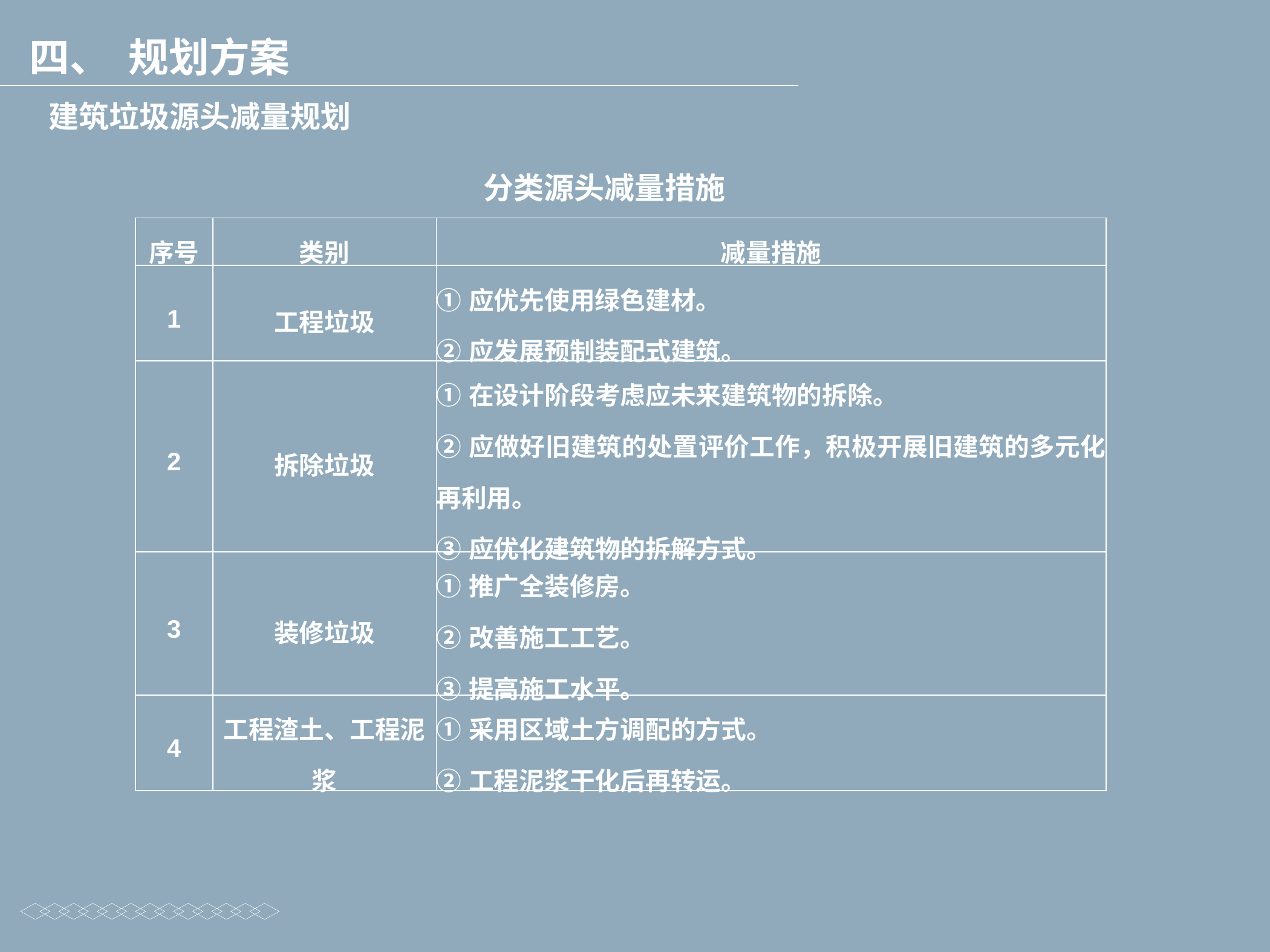

四、  规划方案
建筑垃圾源头减量规划
分类源头减量措施
| 序号 | 类别 | 减量措施 |
| --- | --- | --- |
| 1 | 工程垃圾 | ①应优先使用绿色建材。 ②应发展预制装配式建筑。 |
| 2 | 拆除垃圾 | ①在设计阶段考虑应未来建筑物的拆除。 ②应做好旧建筑的处置评价工作，积极开展旧建筑的多元化再利用。 ③应优化建筑物的拆解方式。 |
| 3 | 装修垃圾 | ①推广全装修房。 ②改善施工工艺。 ③提高施工水平。 |
| 4 | 工程渣土、工程泥浆 | ①采用区域土方调配的方式。 ②工程泥浆干化后再转运。 |